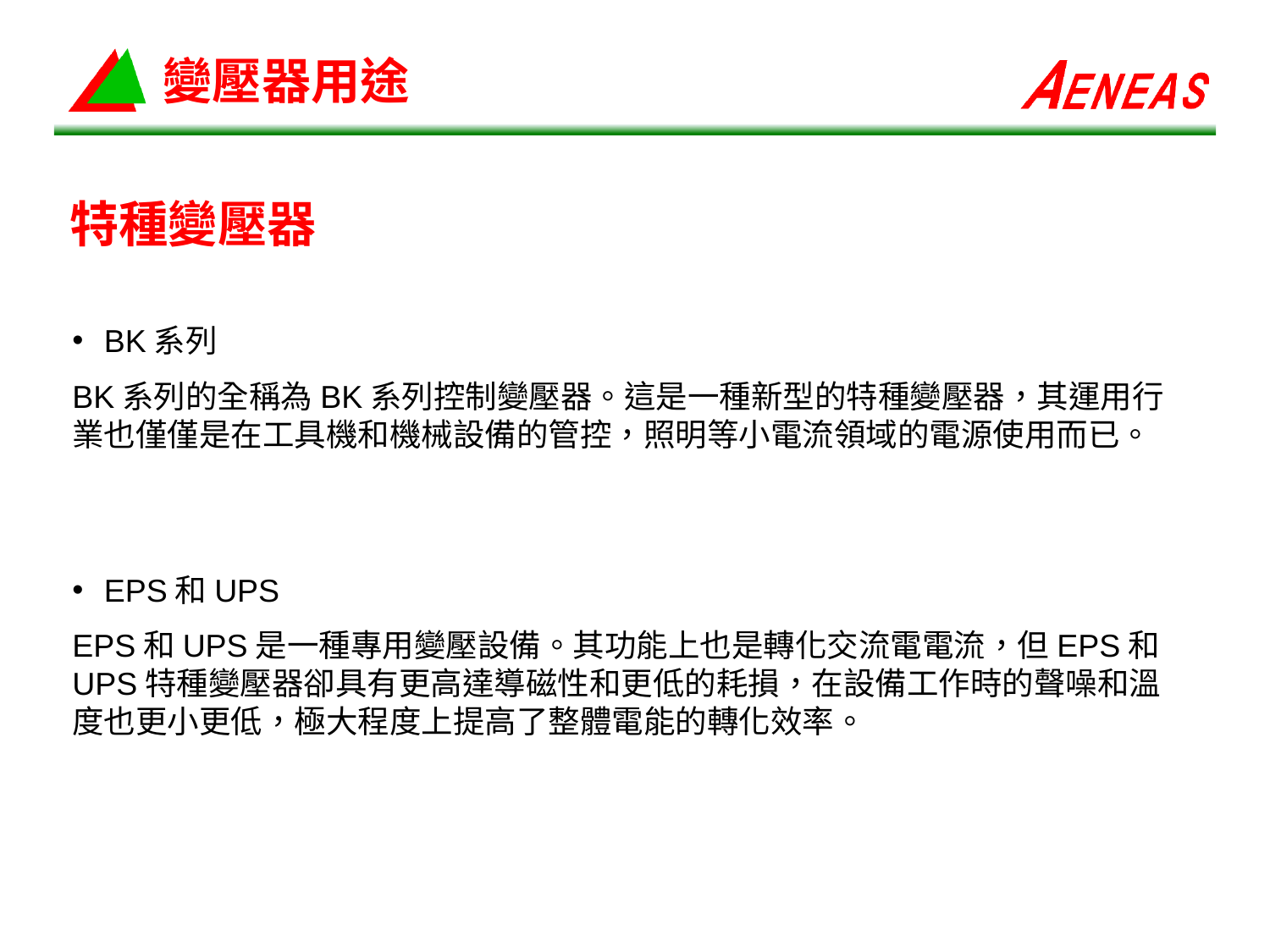

# 變壓器用途
特種變壓器
BK系列
BK系列的全稱為BK系列控制變壓器。這是一種新型的特種變壓器，其運用行業也僅僅是在工具機和機械設備的管控，照明等小電流領域的電源使用而已。

EPS和UPS
EPS和UPS是一種專用變壓設備。其功能上也是轉化交流電電流，但EPS和UPS特種變壓器卻具有更高達導磁性和更低的耗損，在設備工作時的聲噪和溫度也更小更低，極大程度上提高了整體電能的轉化效率。